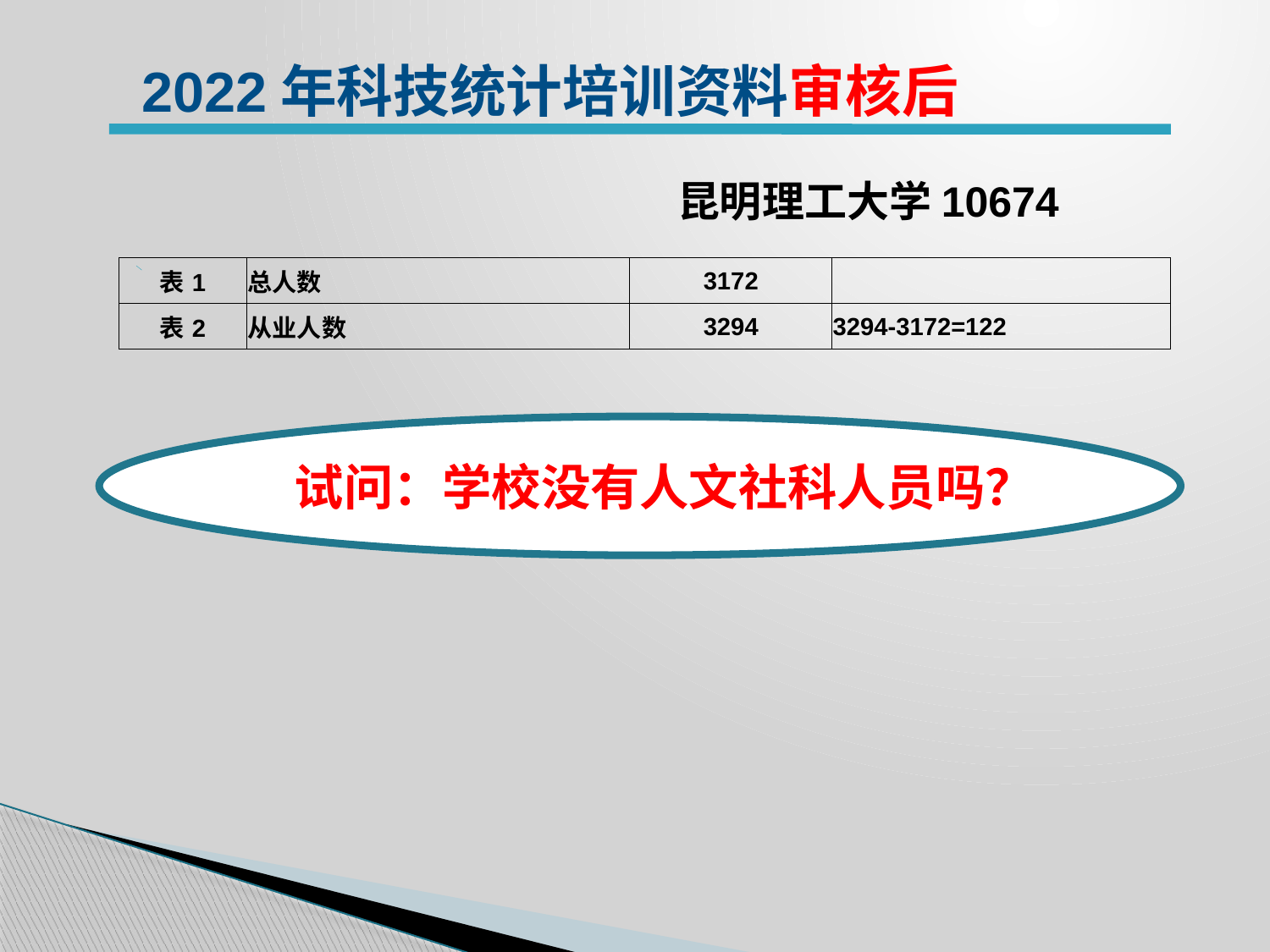

2022年科技统计培训资料审核后
昆明理工大学10674
| 表1 | 总人数 | 3172 |  |
| --- | --- | --- | --- |
| 表2 | 从业人数 | 3294 | 3294-3172=122 |
试问：学校没有人文社科人员吗？